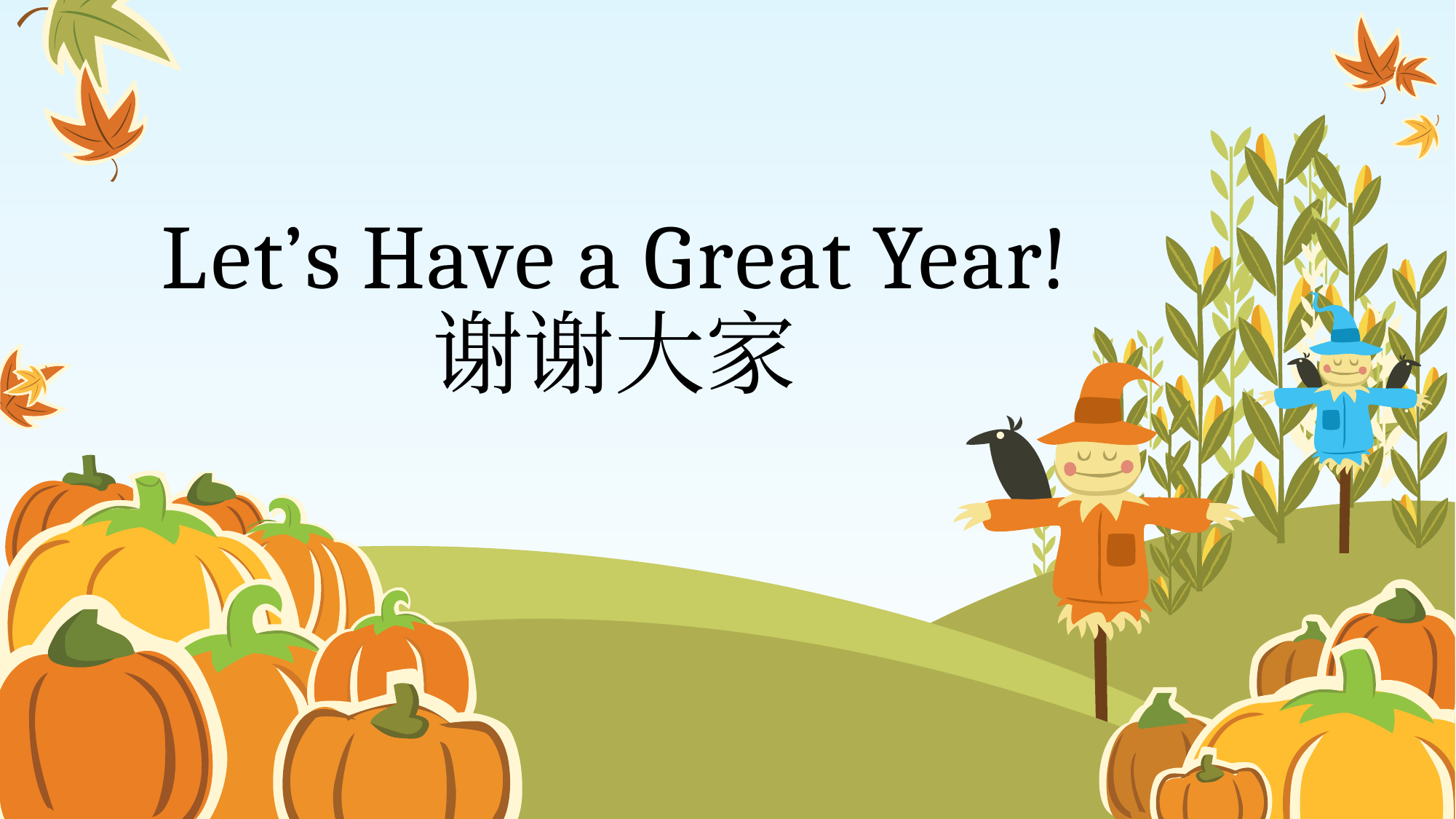

# Let’s Have a Great Year! 谢谢大家